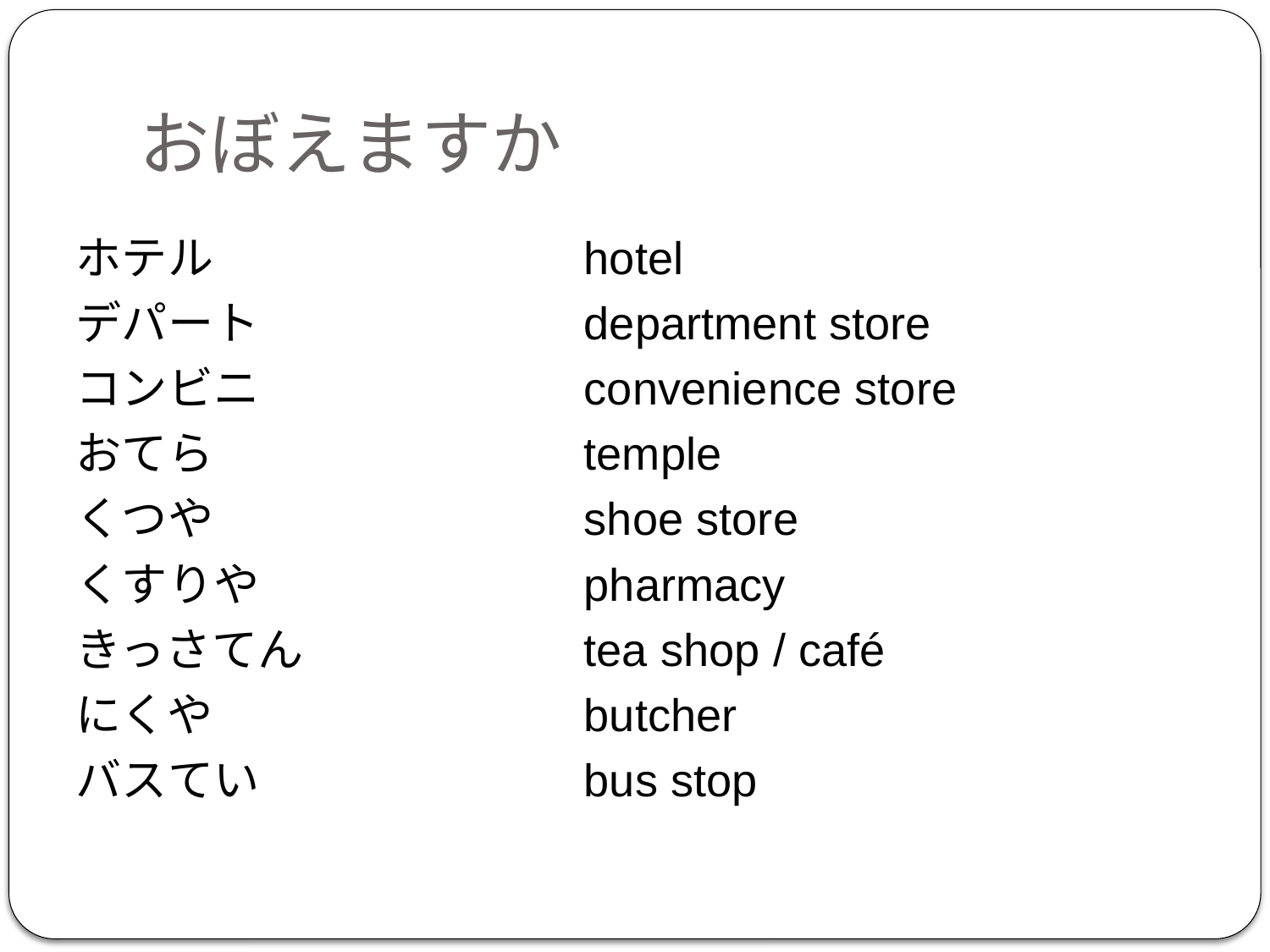

# おぼえますか
ホテル			hotel
デパート 			department store
コンビニ			convenience store
おてら			temple
くつや			shoe store
くすりや			pharmacy
きっさてん			tea shop / café
にくや			butcher
バスてい			bus stop